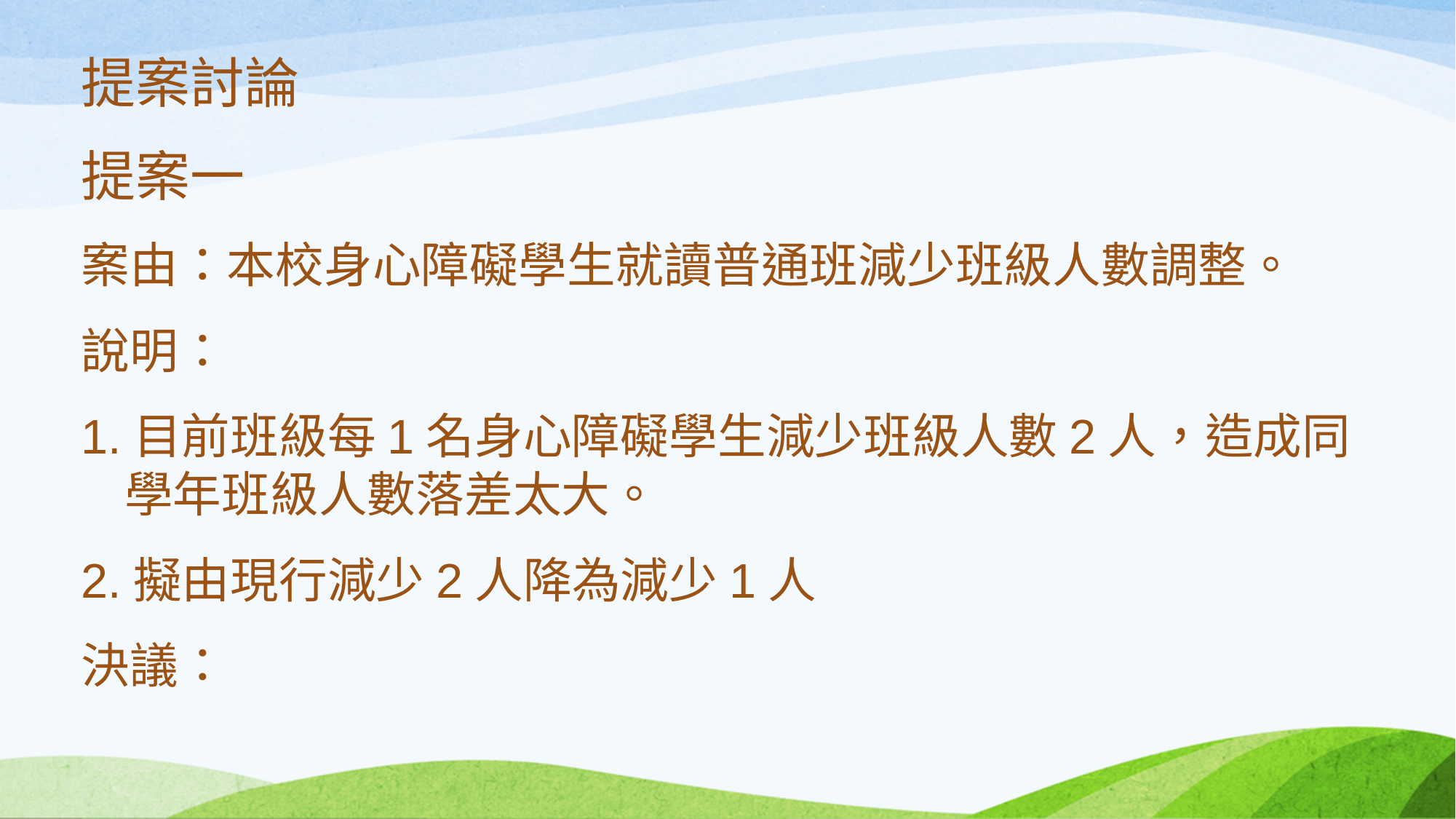

提案討論
提案一
案由：本校身心障礙學生就讀普通班減少班級人數調整。
說明：
1.目前班級每1名身心障礙學生減少班級人數2人，造成同學年班級人數落差太大。
2.擬由現行減少2人降為減少1人
決議：